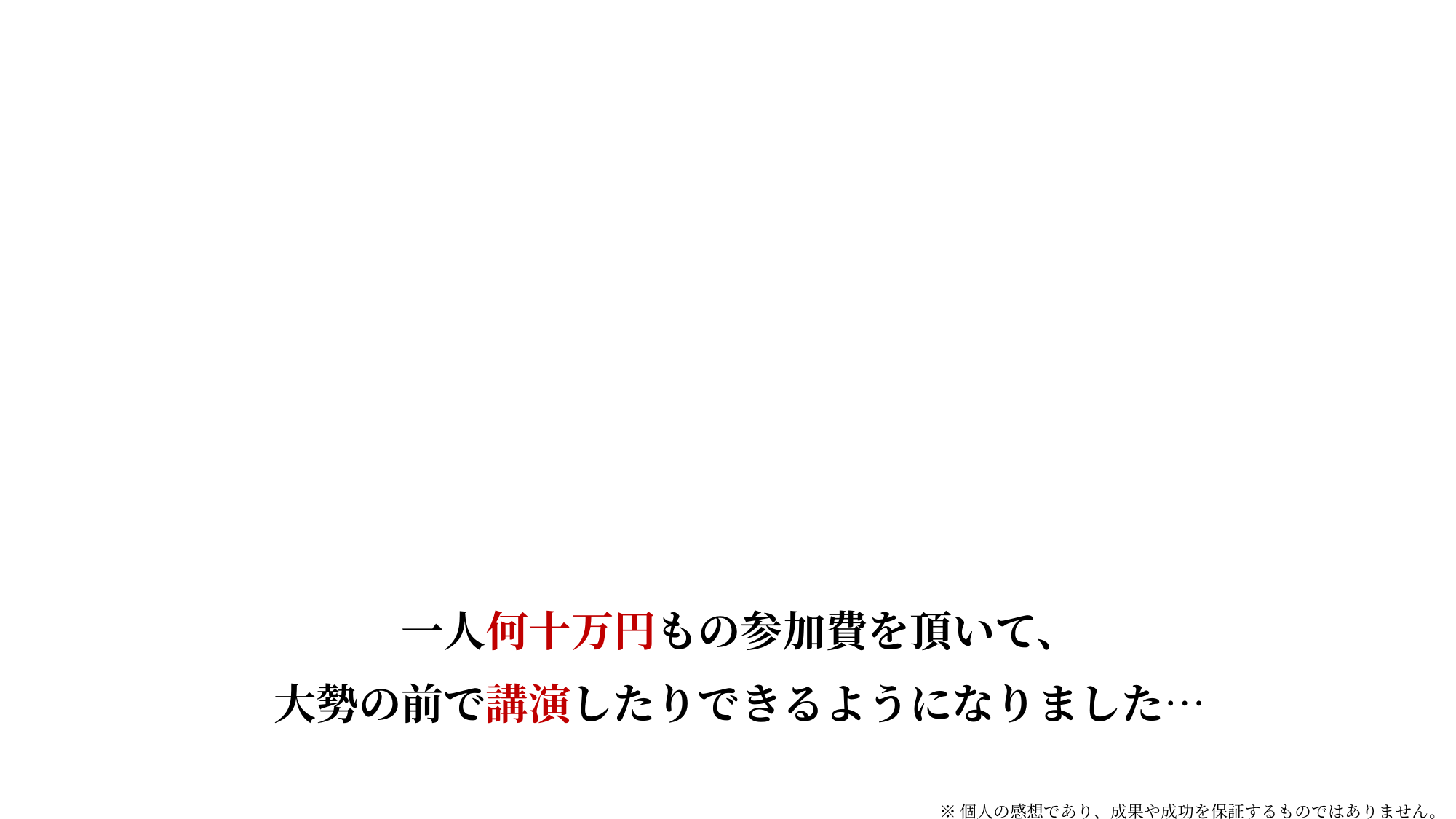

一人何十万円もの参加費を頂いて、
大勢の前で講演したりできるようになりました…
※個人の感想であり、成果や成功を保証するものではありません。